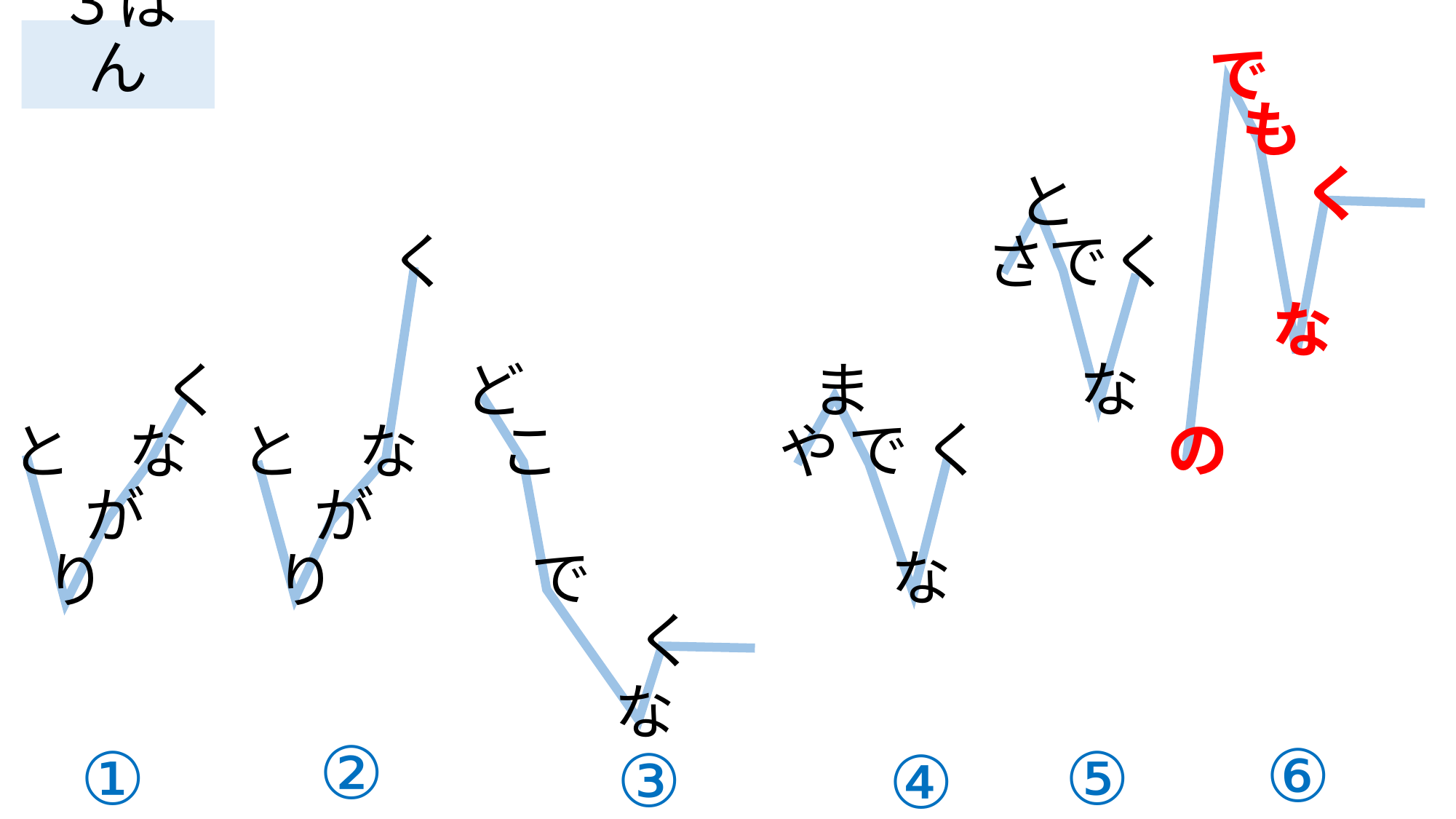

３ばん
で

も
く
と

く
で
く
さ

な
な
く
ど

ま

の
で
く
# と
な
と
な
こ
や
が
が
で
な
り
り
く
な
②
⑥
⑤
①
③
④